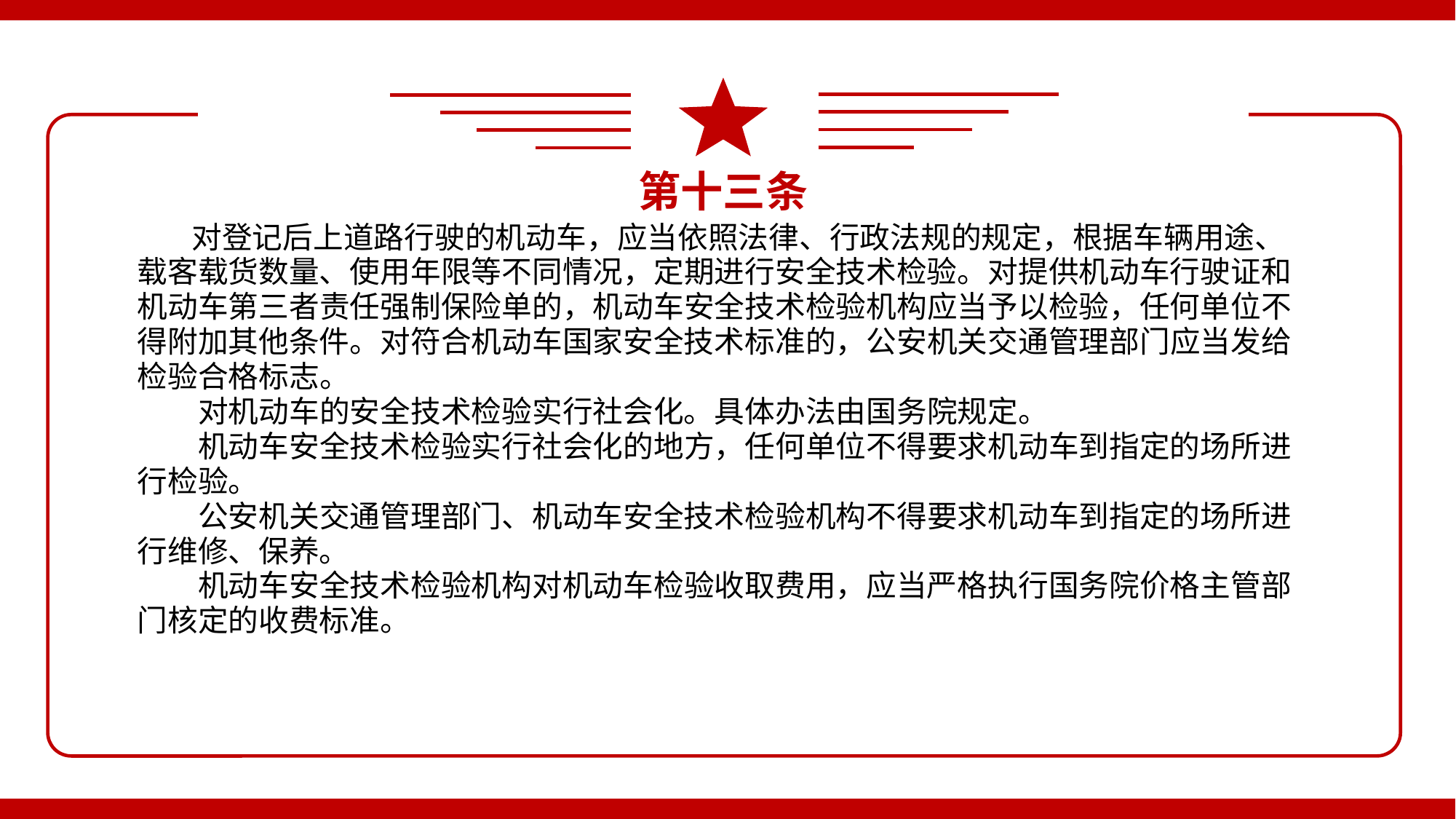

第十三条
       对登记后上道路行驶的机动车，应当依照法律、行政法规的规定，根据车辆用途、载客载货数量、使用年限等不同情况，定期进行安全技术检验。对提供机动车行驶证和机动车第三者责任强制保险单的，机动车安全技术检验机构应当予以检验，任何单位不得附加其他条件。对符合机动车国家安全技术标准的，公安机关交通管理部门应当发给检验合格标志。
　　对机动车的安全技术检验实行社会化。具体办法由国务院规定。
　　机动车安全技术检验实行社会化的地方，任何单位不得要求机动车到指定的场所进行检验。
　　公安机关交通管理部门、机动车安全技术检验机构不得要求机动车到指定的场所进行维修、保养。
　　机动车安全技术检验机构对机动车检验收取费用，应当严格执行国务院价格主管部门核定的收费标准。